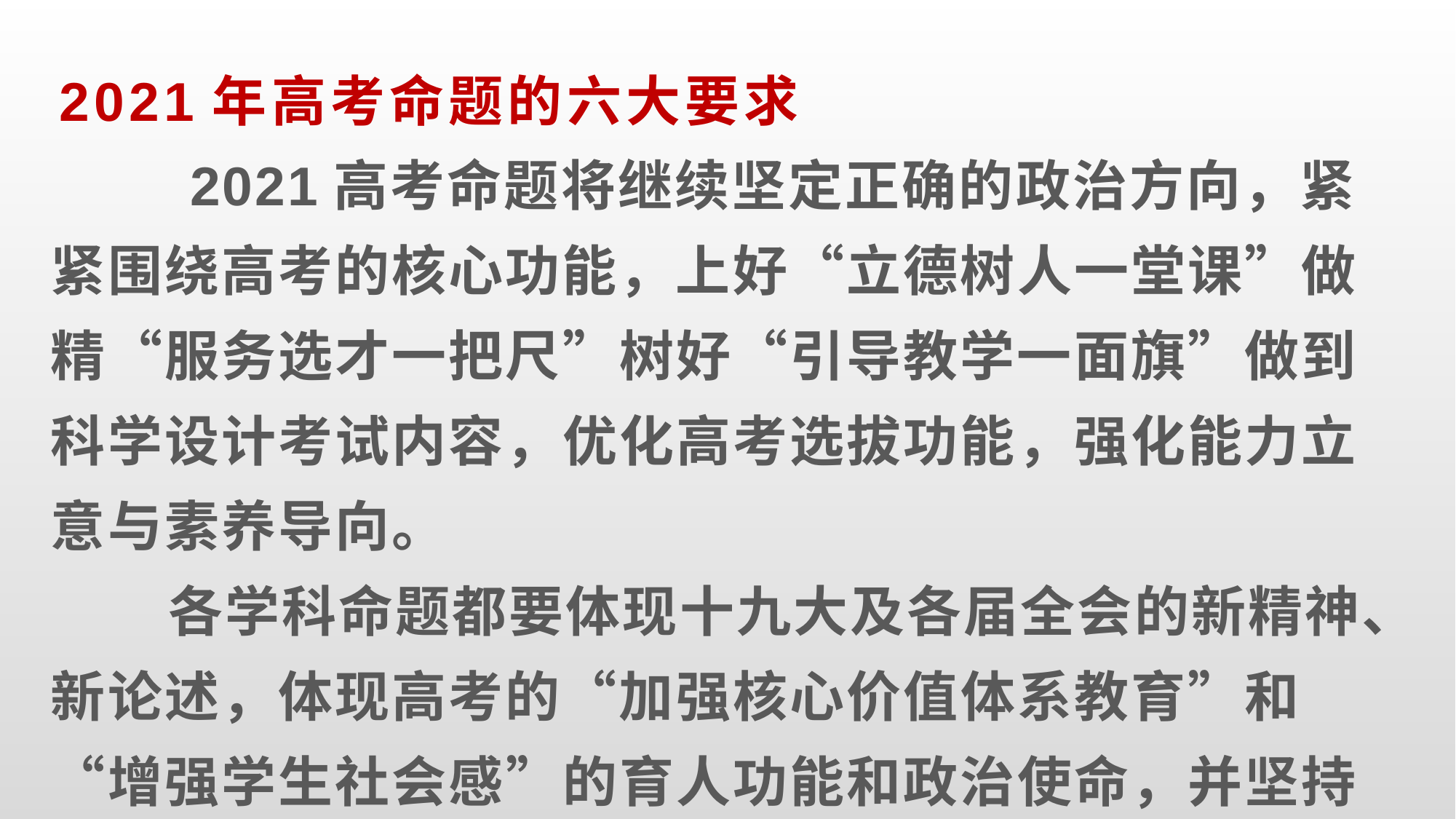

# 2021年高考命题的六大要求
        2021高考命题将继续坚定正确的政治方向，紧紧围绕高考的核心功能，上好“立德树人一堂课”做精“服务选才一把尺”树好“引导教学一面旗”做到科学设计考试内容，优化高考选拔功能，强化能力立意与素养导向。
        各学科命题都要体现十九大及各届全会的新精神、新论述，体现高考的“加强核心价值体系教育”和“增强学生社会感”的育人功能和政治使命，并坚持把创新思维和学习能力考查渗透到命题全过程，落实“重思维、重应用、重创新”的命题要求，使高考由“解答试题”转向“解决问题”。